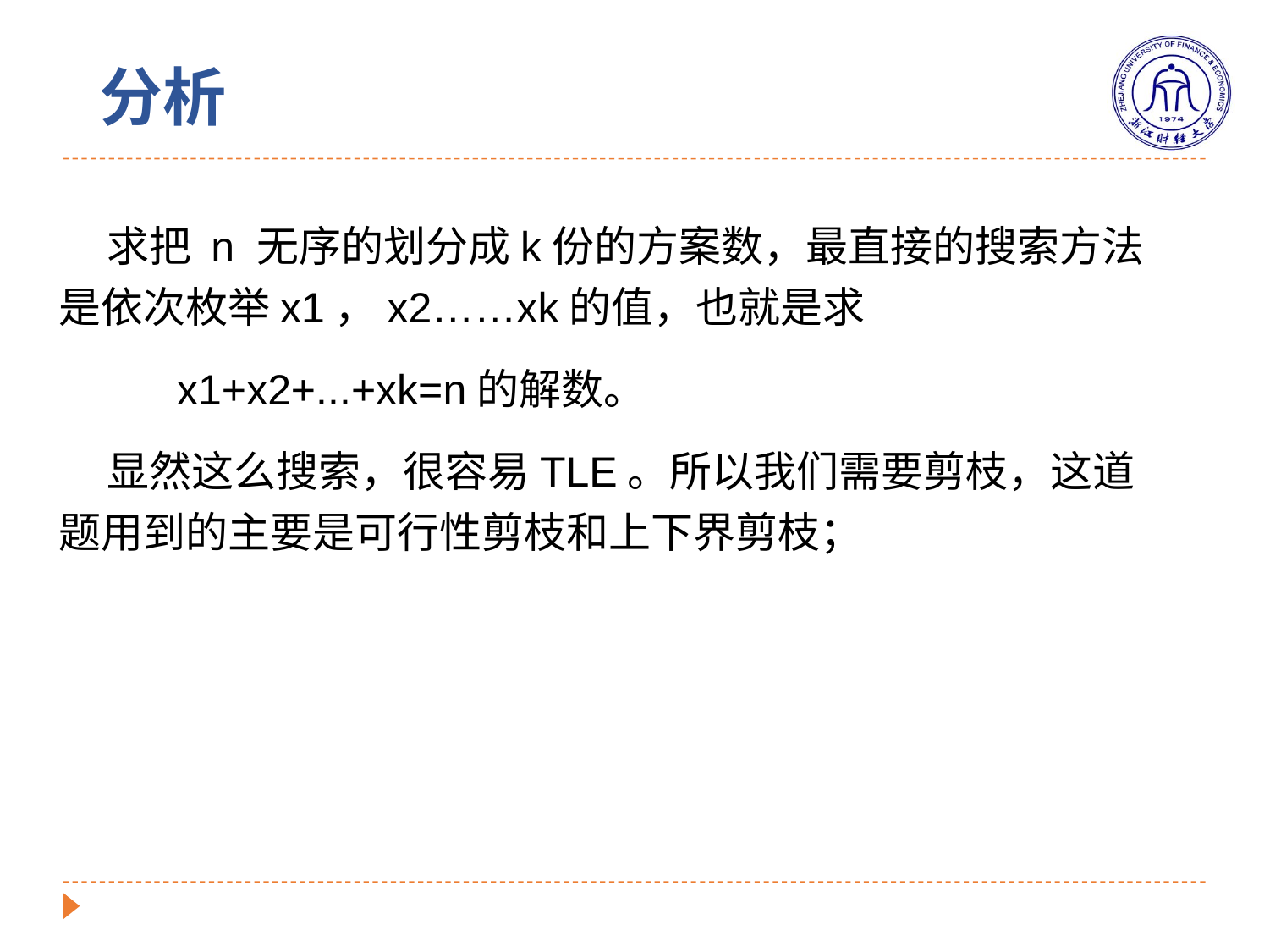

# 分析
    求把 n 无序的划分成k份的方案数，最直接的搜索方法是依次枚举x1，x2……xk的值，也就是求
          x1+x2+...+xk=n的解数。
    显然这么搜索，很容易TLE。所以我们需要剪枝，这道题用到的主要是可行性剪枝和上下界剪枝；
8